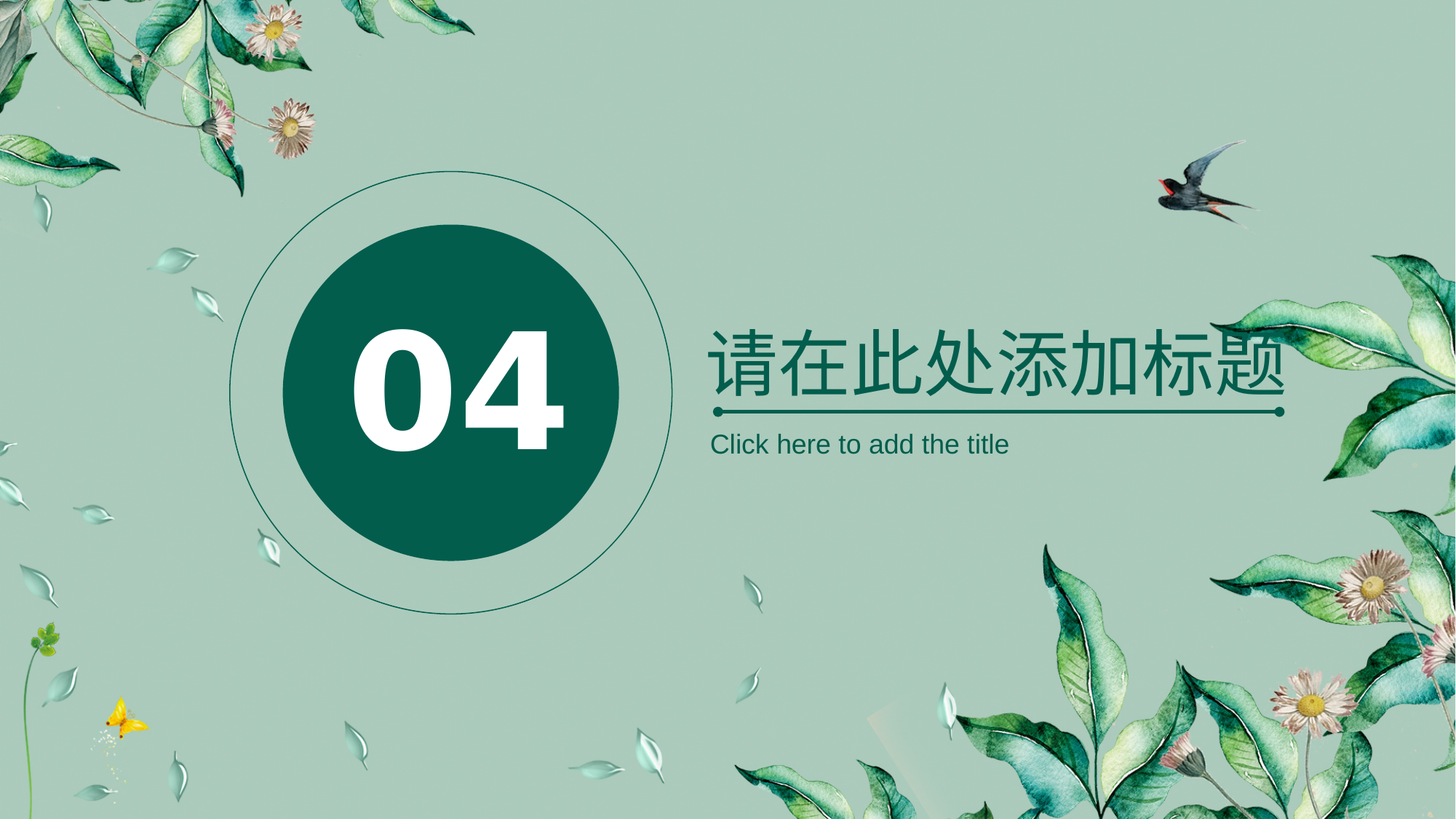

04
请在此处添加标题
Click here to add the title